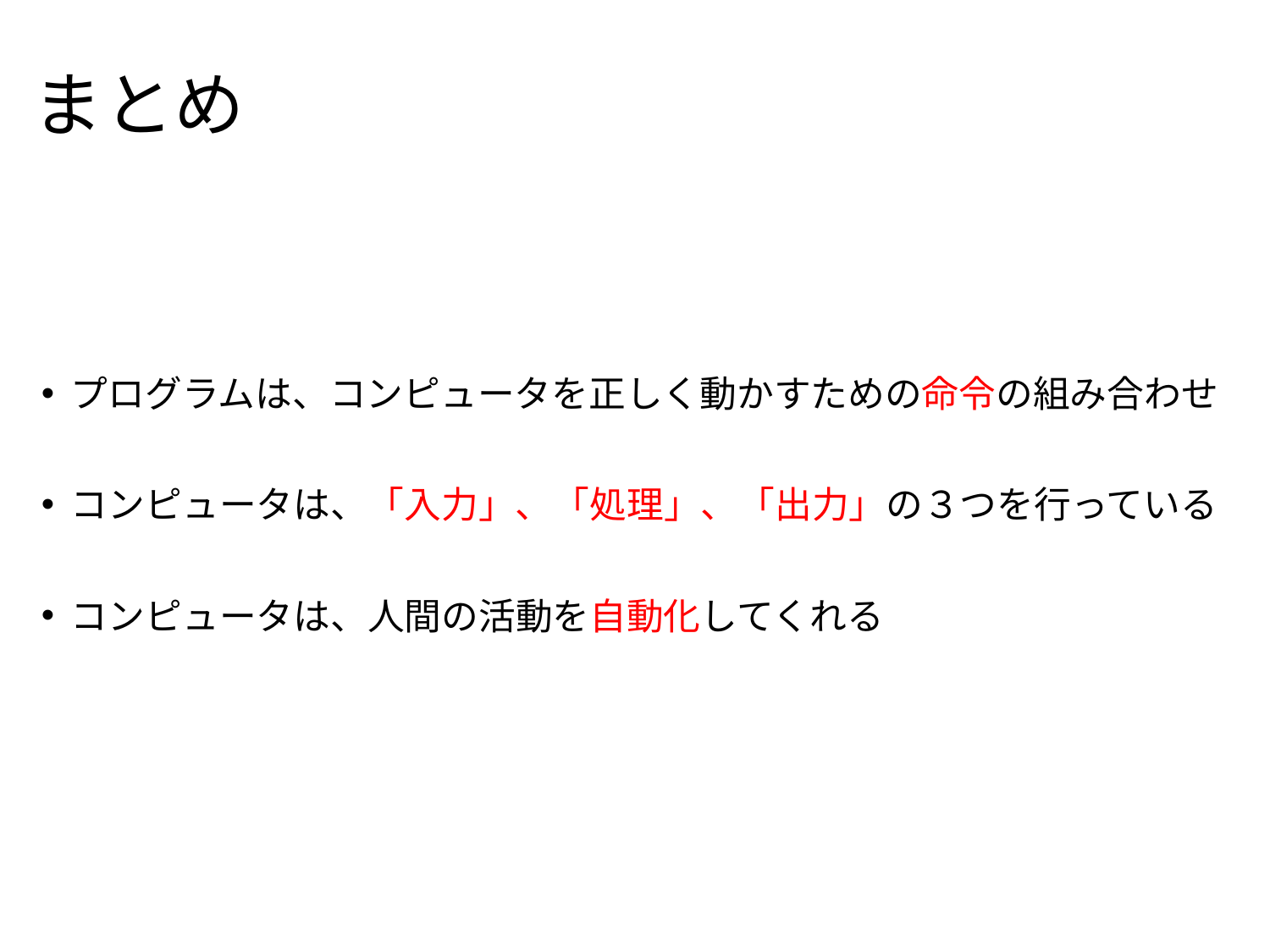

まとめ
プログラムは、コンピュータを正しく動かすための命令の組み合わせ
コンピュータは、「入力」、「処理」、「出力」の３つを行っている
コンピュータは、人間の活動を自動化してくれる